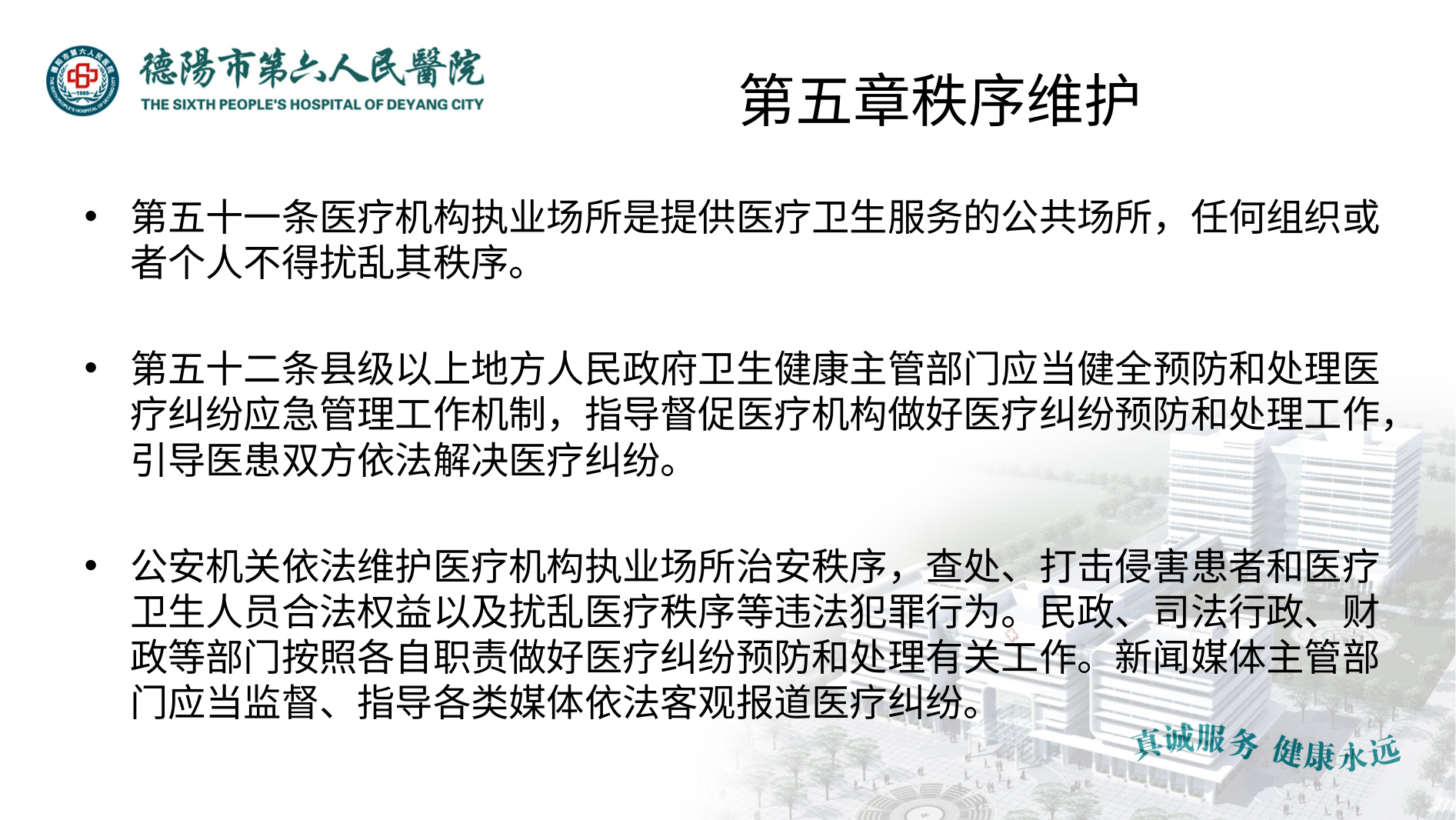

# 第五章秩序维护
第五十一条医疗机构执业场所是提供医疗卫生服务的公共场所，任何组织或者个人不得扰乱其秩序。

第五十二条县级以上地方人民政府卫生健康主管部门应当健全预防和处理医疗纠纷应急管理工作机制，指导督促医疗机构做好医疗纠纷预防和处理工作，引导医患双方依法解决医疗纠纷。

公安机关依法维护医疗机构执业场所治安秩序，查处、打击侵害患者和医疗卫生人员合法权益以及扰乱医疗秩序等违法犯罪行为。民政、司法行政、财政等部门按照各自职责做好医疗纠纷预防和处理有关工作。新闻媒体主管部门应当监督、指导各类媒体依法客观报道医疗纠纷。